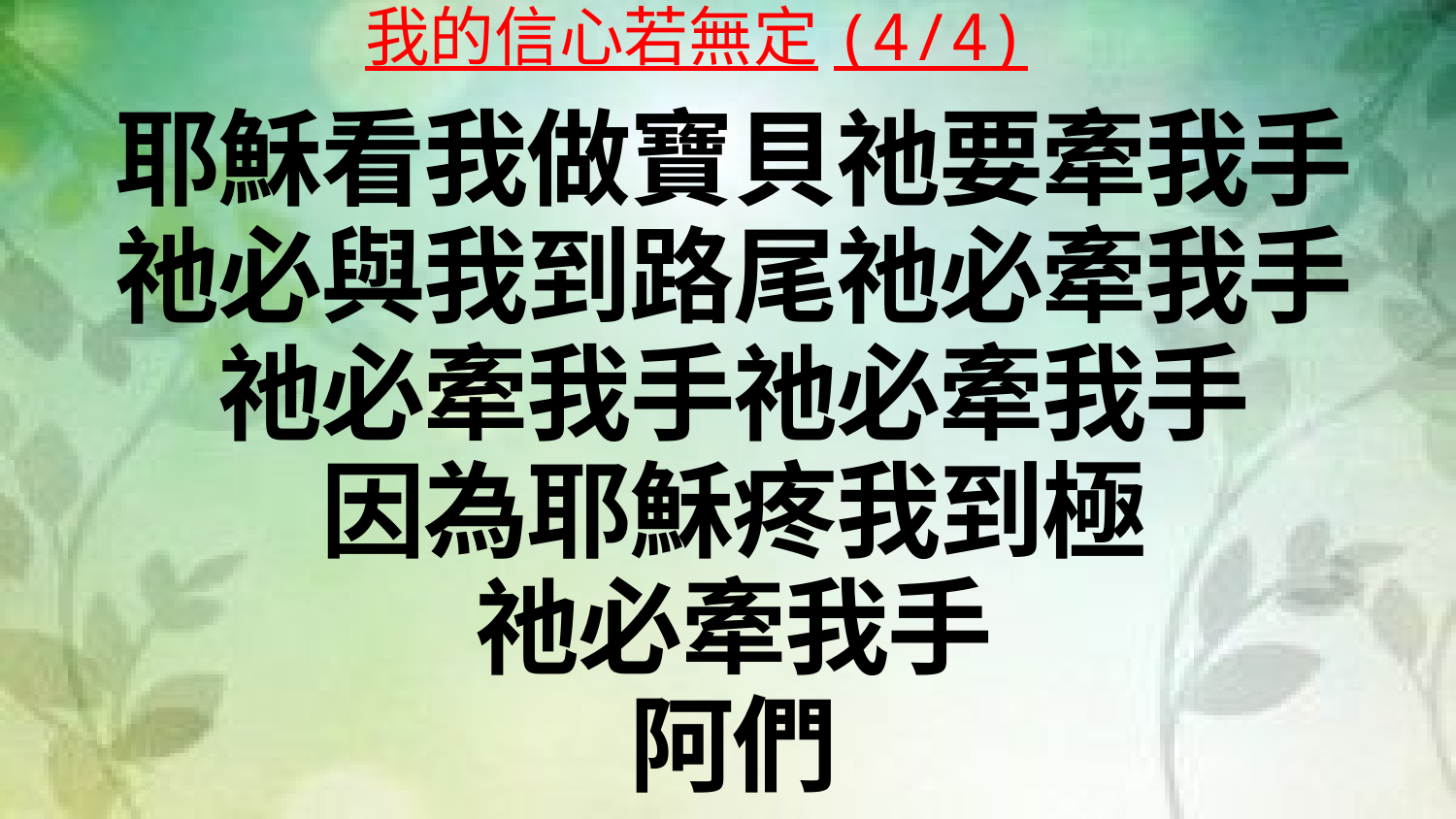

我的信心若無定(4/4)
耶穌看我做寶貝祂要牽我手
祂必與我到路尾祂必牽我手
祂必牽我手祂必牽我手
因為耶穌疼我到極
祂必牽我手
阿們